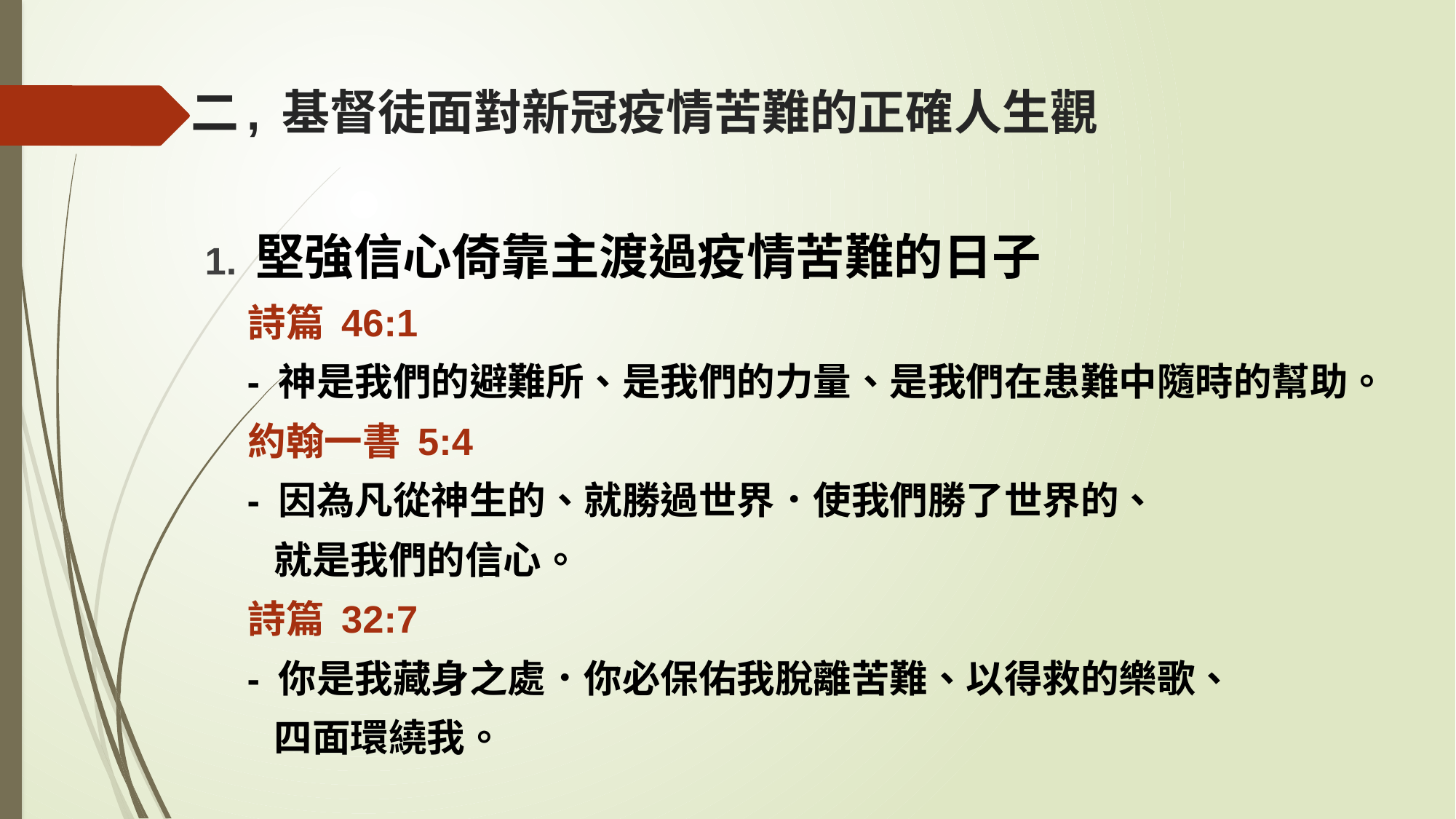

# 二, 基督徒面對新冠疫情苦難的正確人生觀
1. 堅強信心倚靠主渡過疫情苦難的日子
    詩篇 46:1
    - 神是我們的避難所、是我們的力量、是我們在患難中隨時的幫助。
    約翰一書 5:4
    - 因為凡從神生的、就勝過世界．使我們勝了世界的、
       就是我們的信心。
    詩篇 32:7
    - 你是我藏身之處．你必保佑我脫離苦難、以得救的樂歌、
       四面環繞我。